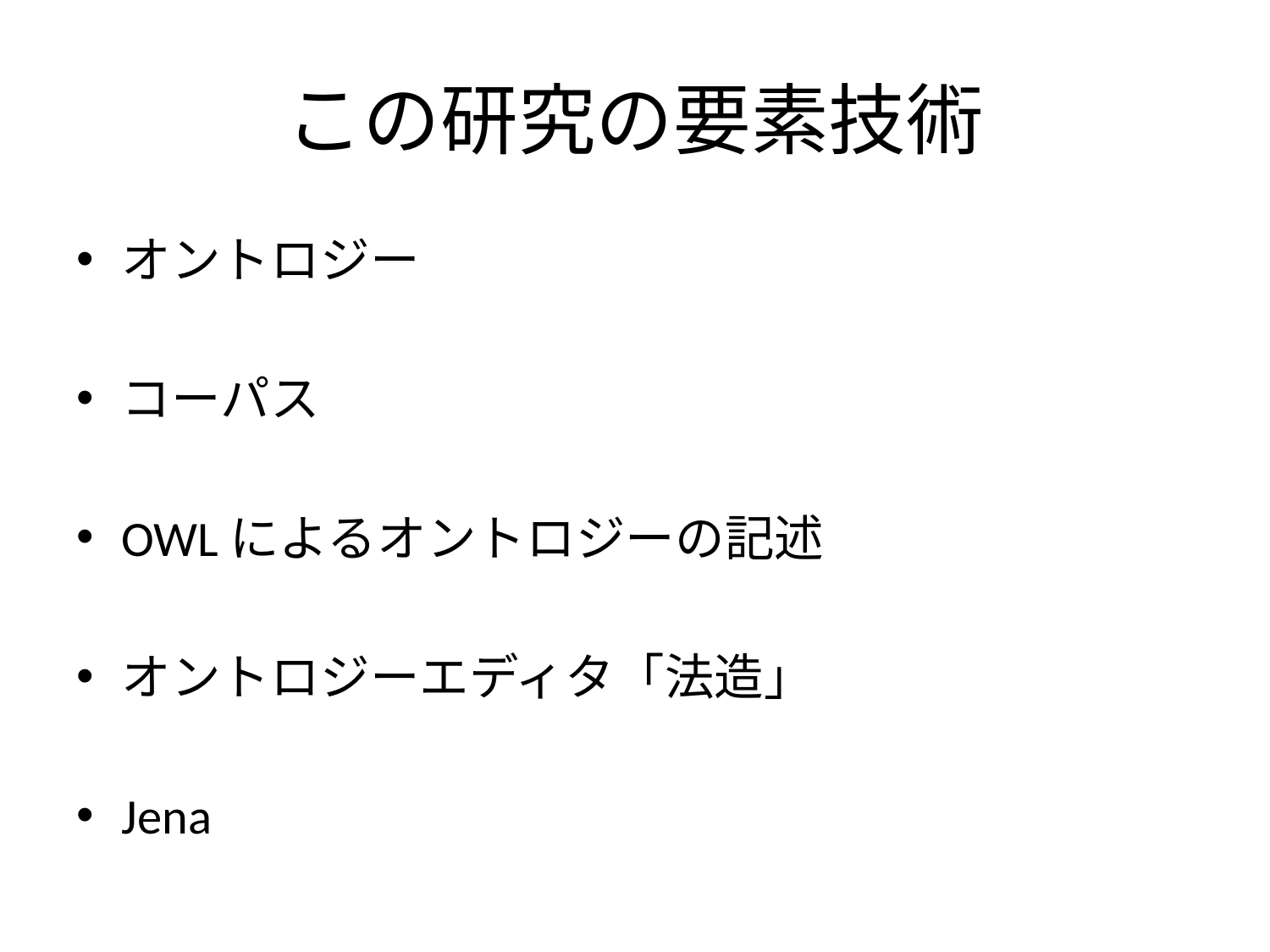

# この研究の要素技術
オントロジー

コーパス

OWLによるオントロジーの記述

オントロジーエディタ「法造」

Jena